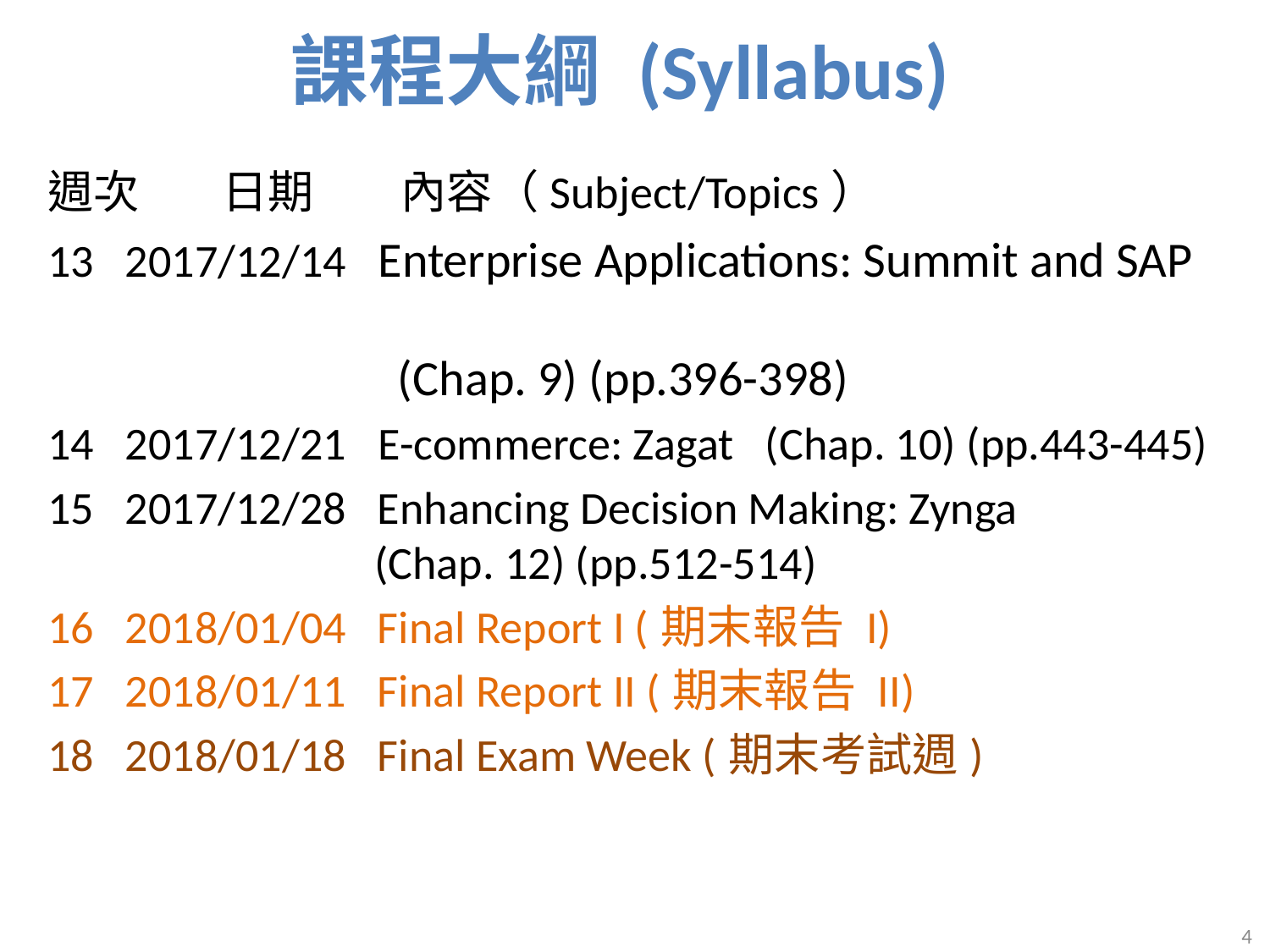

課程大綱 (Syllabus)
週次	日期	     內容（Subject/Topics）
13   2017/12/14   Enterprise Applications: Summit and SAP
                           (Chap. 9) (pp.396-398)
14   2017/12/21   E-commerce: Zagat   (Chap. 10) (pp.443-445)
15   2017/12/28   Enhancing Decision Making: Zynga
                           (Chap. 12) (pp.512-514)
16   2018/01/04   Final Report I (期末報告 I)
17   2018/01/11   Final Report II (期末報告 II)
18   2018/01/18   Final Exam Week (期末考試週)
4